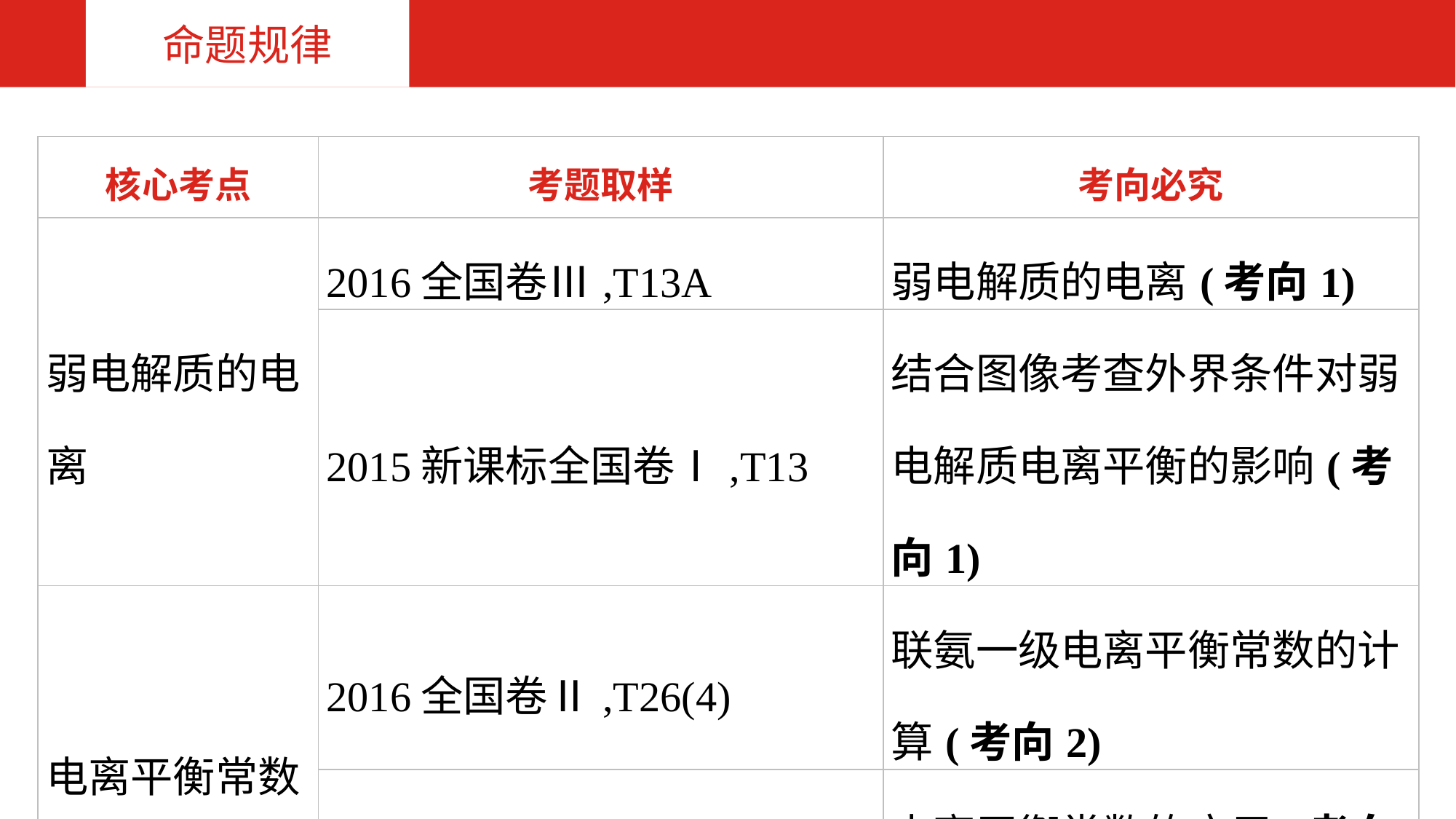

命题规律
| 核心考点 | 考题取样 | 考向必究 |
| --- | --- | --- |
| 弱电解质的电离 | 2016全国卷Ⅲ,T13A | 弱电解质的电离(考向1) |
|  | 2015新课标全国卷Ⅰ,T13 | 结合图像考查外界条件对弱电解质电离平衡的影响(考向1) |
| 电离平衡常数 | 2016全国卷Ⅱ,T26(4) | 联氨一级电离平衡常数的计算(考向2) |
|  | 2015海南,T11 | 电离平衡常数的应用(考向2) |